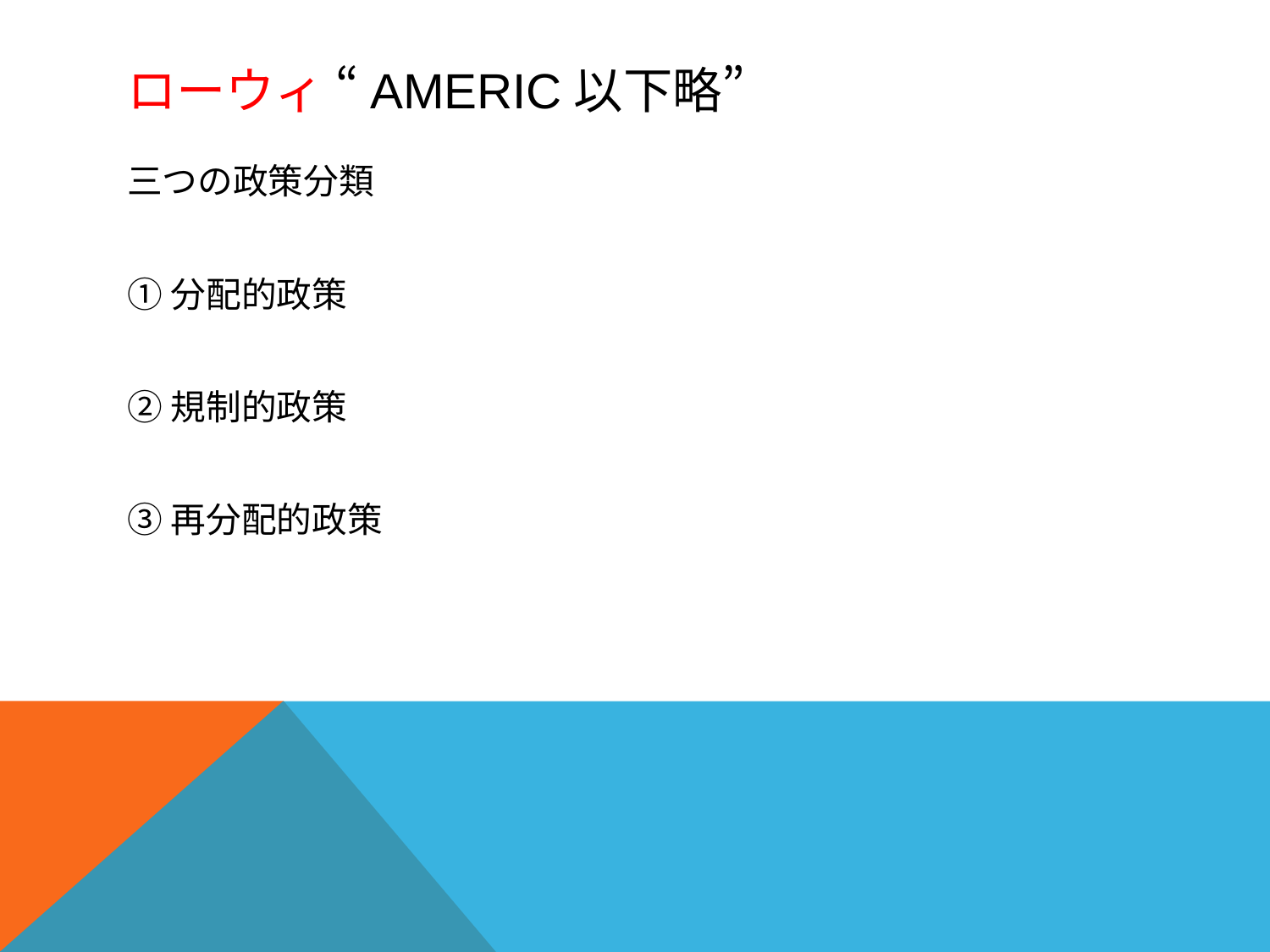

# ローウィ “Americ以下略”
三つの政策分類

①分配的政策

②規制的政策

③再分配的政策